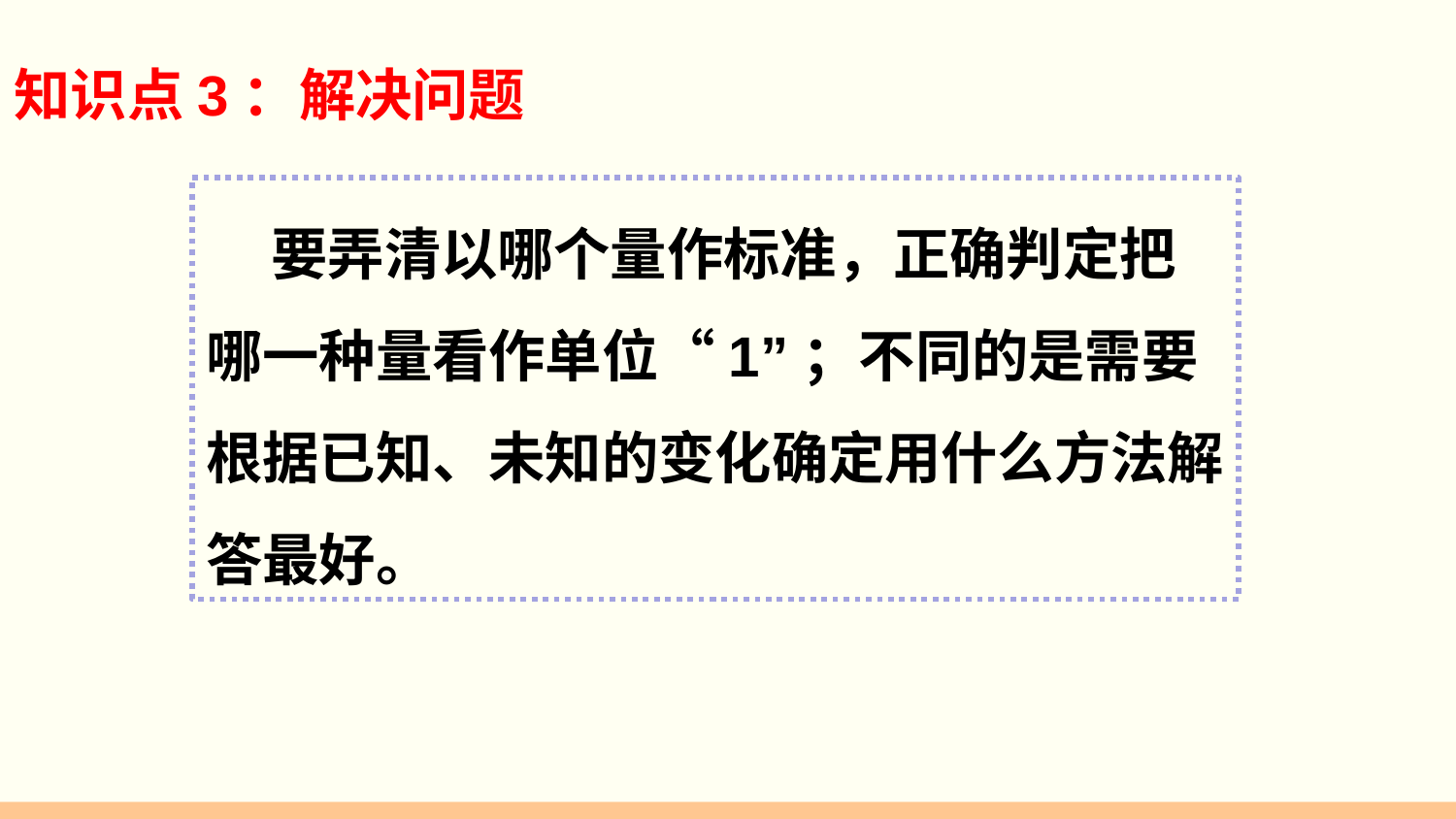

知识点3：解决问题
    要弄清以哪个量作标准，正确判定把哪一种量看作单位“1”；不同的是需要根据已知、未知的变化确定用什么方法解答最好。